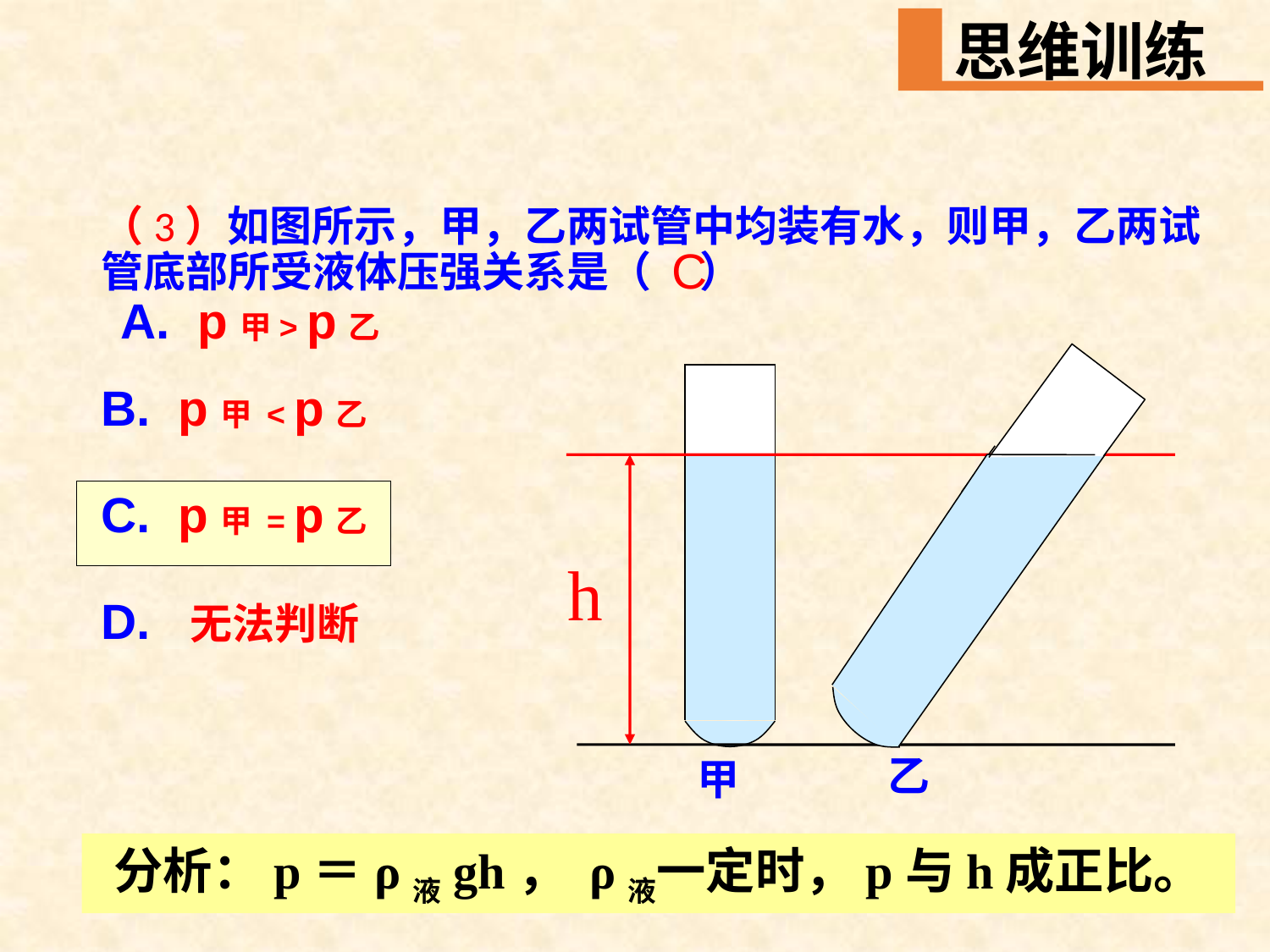

思维训练
# （3）如图所示，甲，乙两试管中均装有水，则甲，乙两试管底部所受液体压强关系是（     ） A.  p甲> p乙 B.  p甲 < p乙 C.  p甲 = p乙 D.  无法判断
C

h

乙
甲
分析：p＝ρ液gh， ρ液一定时，p与h成正比。